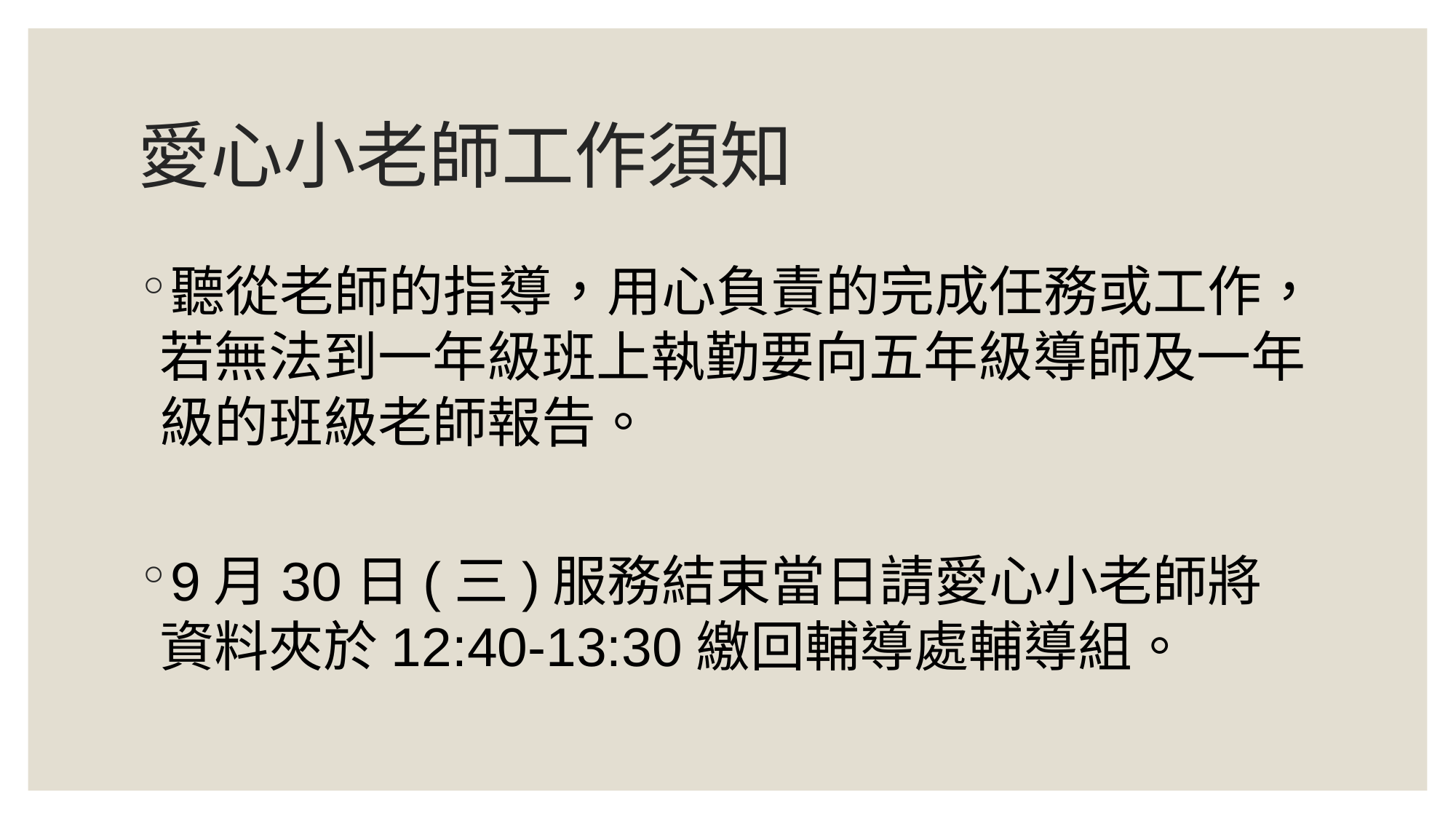

# 愛心小老師工作須知
聽從老師的指導，用心負責的完成任務或工作，若無法到一年級班上執勤要向五年級導師及一年級的班級老師報告。

9月30日(三)服務結束當日請愛心小老師將資料夾於12:40-13:30繳回輔導處輔導組。